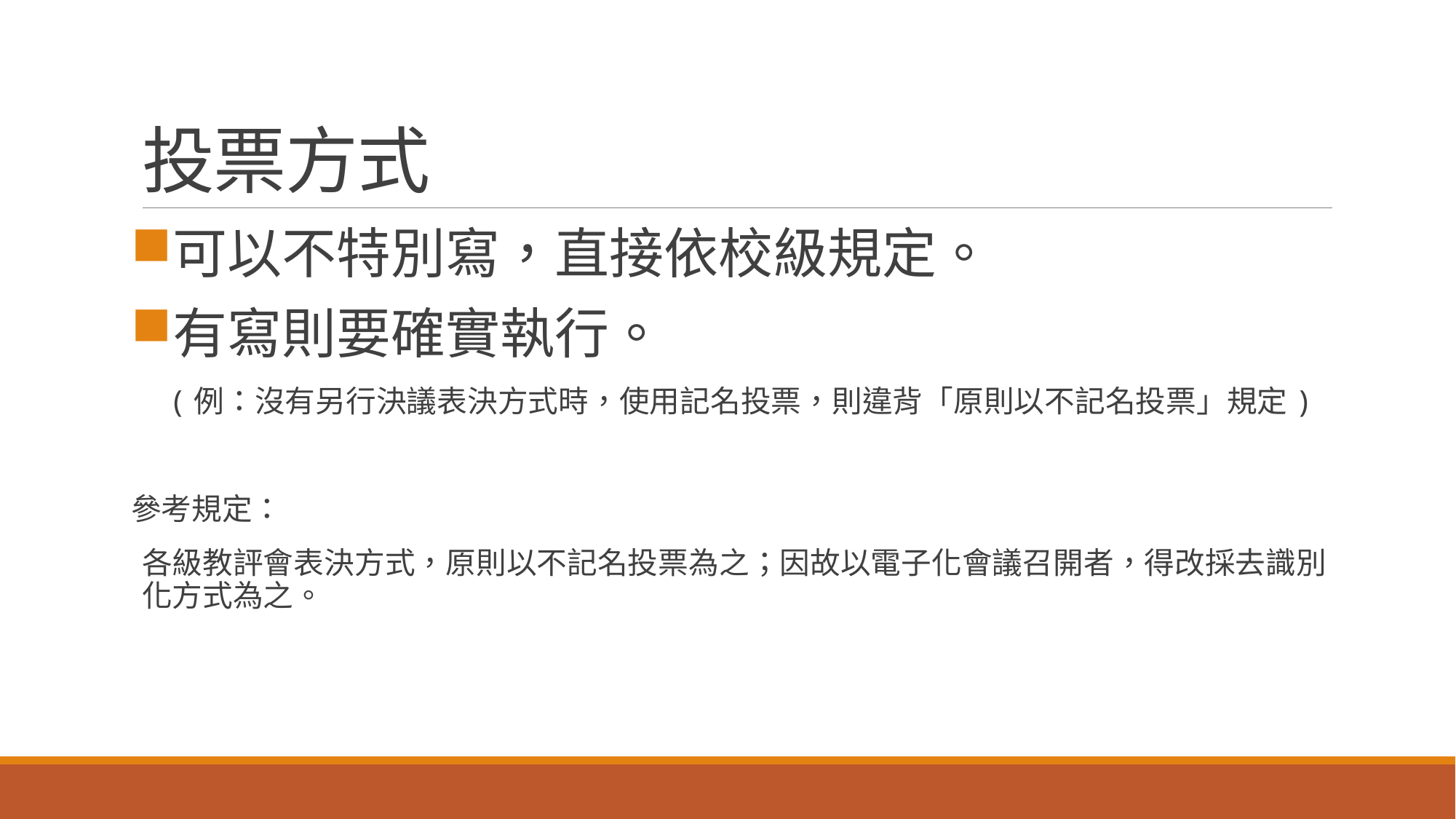

# 投票方式
可以不特別寫，直接依校級規定。
有寫則要確實執行。
　(例：沒有另行決議表決方式時，使用記名投票，則違背「原則以不記名投票」規定)

參考規定：
各級教評會表決方式，原則以不記名投票為之；因故以電子化會議召開者，得改採去識別化方式為之。